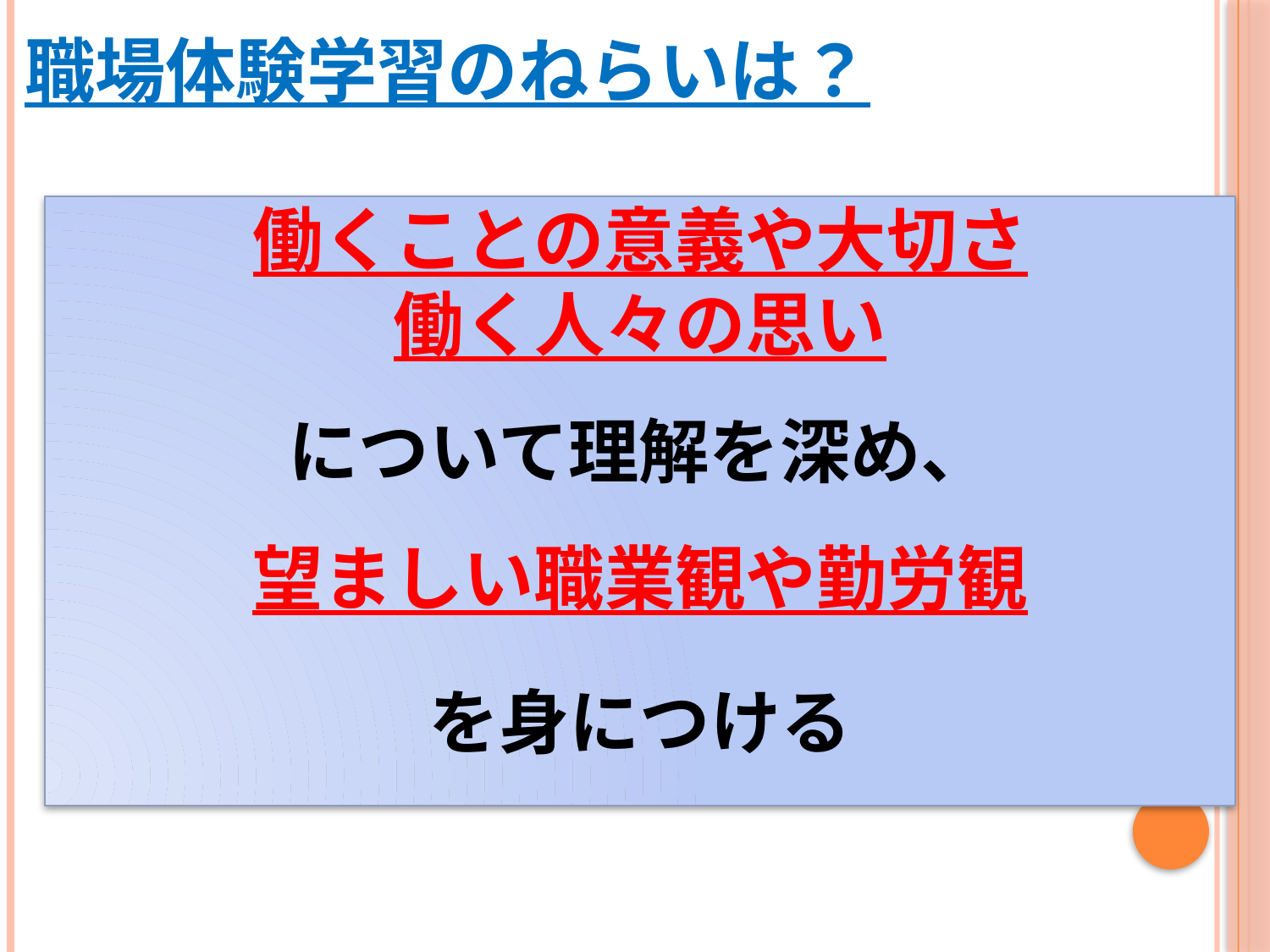

職場体験学習のねらいは？
働くことの意義や大切さ
働く人々の思い

について理解を深め、

望ましい職業観や勤労観

を身につける